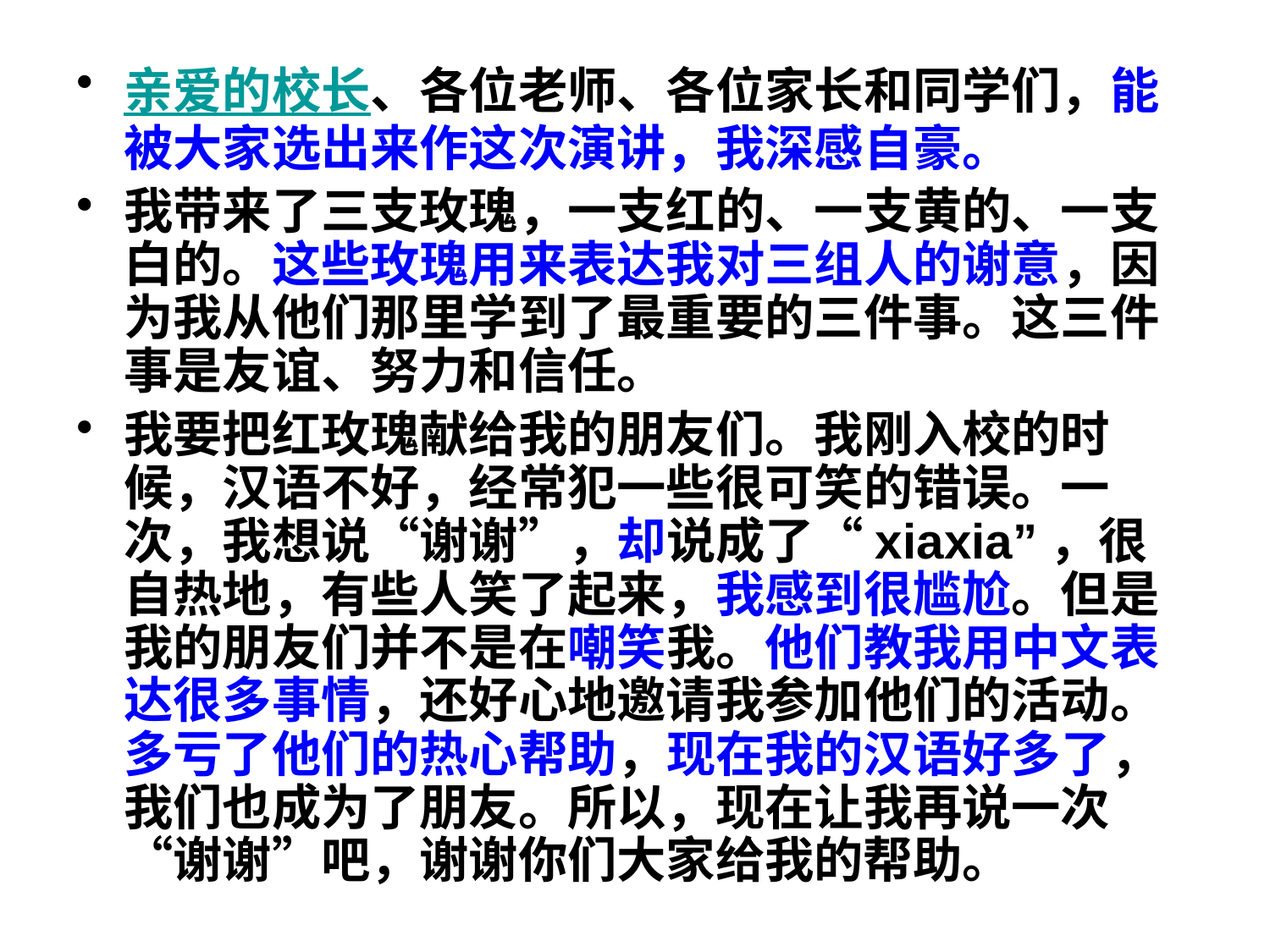

亲爱的校长、各位老师、各位家长和同学们，能被大家选出来作这次演讲，我深感自豪。
我带来了三支玫瑰，一支红的、一支黄的、一支白的。这些玫瑰用来表达我对三组人的谢意，因为我从他们那里学到了最重要的三件事。这三件事是友谊、努力和信任。
我要把红玫瑰献给我的朋友们。我刚入校的时候，汉语不好，经常犯一些很可笑的错误。一次，我想说“谢谢”，却说成了“xiaxia”，很自热地，有些人笑了起来，我感到很尴尬。但是我的朋友们并不是在嘲笑我。他们教我用中文表达很多事情，还好心地邀请我参加他们的活动。多亏了他们的热心帮助，现在我的汉语好多了，我们也成为了朋友。所以，现在让我再说一次“谢谢”吧，谢谢你们大家给我的帮助。